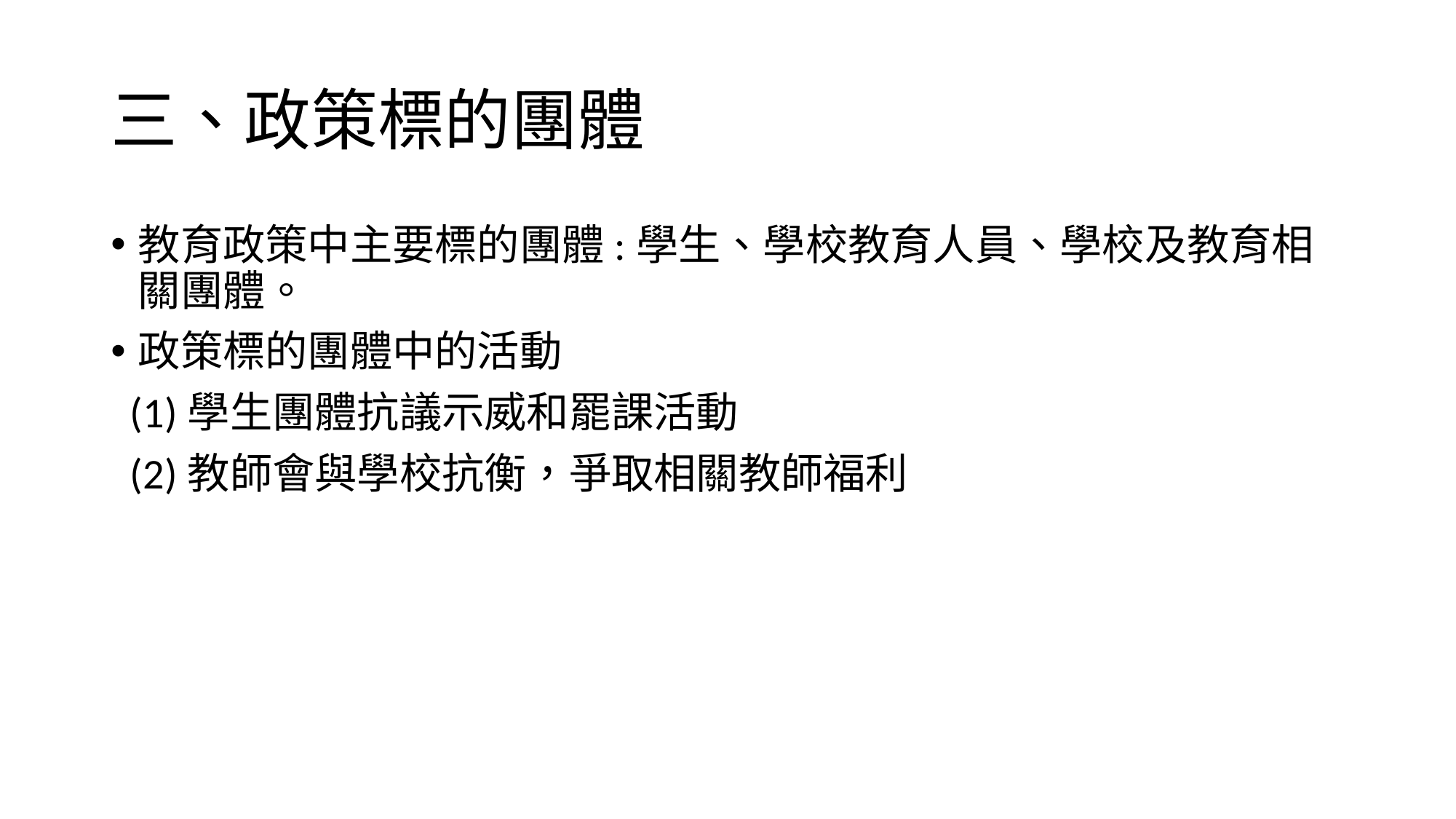

# 三、政策標的團體
教育政策中主要標的團體:學生、學校教育人員、學校及教育相關團體。
政策標的團體中的活動
  (1)學生團體抗議示威和罷課活動
  (2)教師會與學校抗衡，爭取相關教師福利